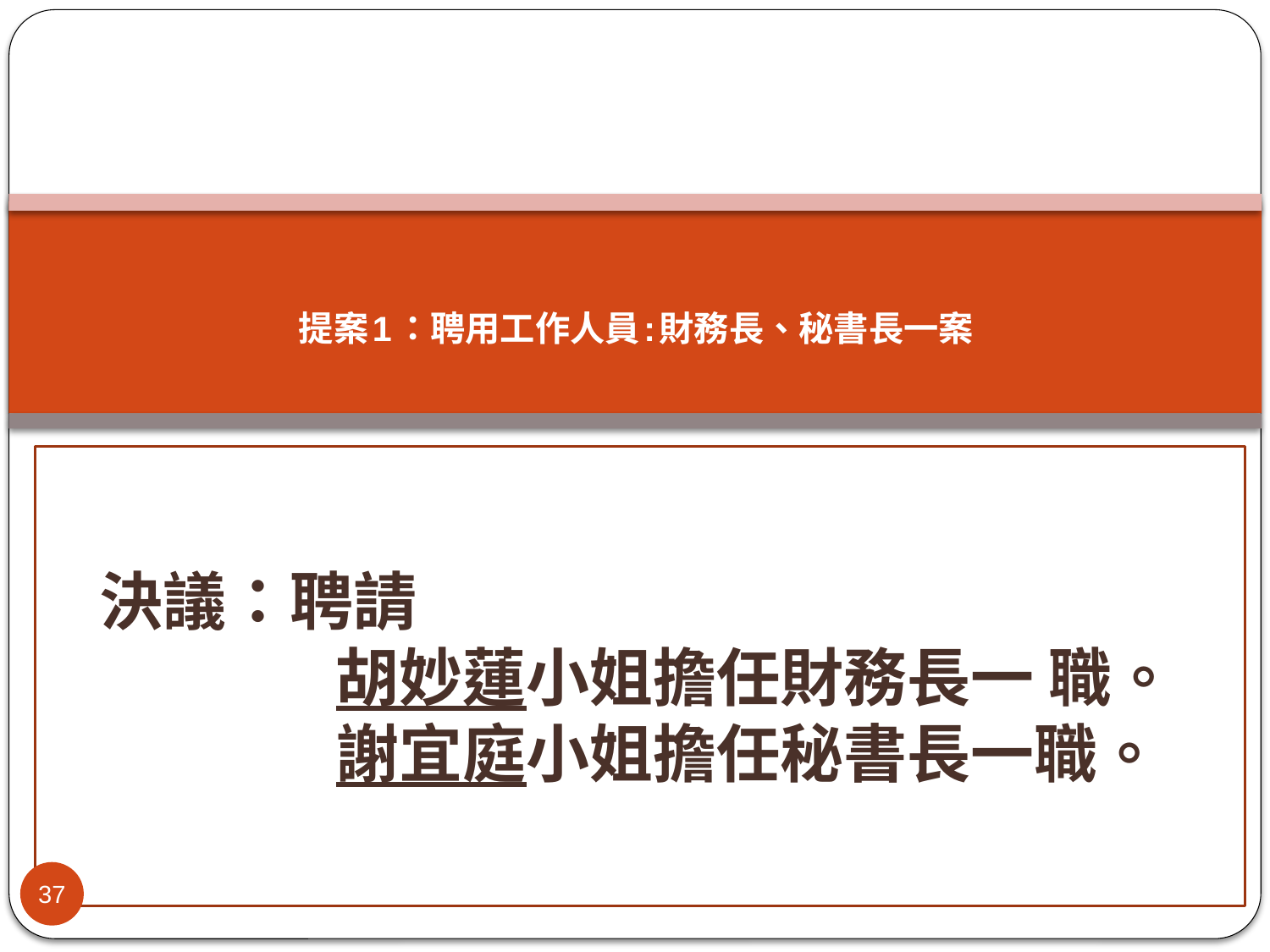

# 提案1：聘用工作人員:財務長、秘書長一案
   決議：聘請
                   胡妙蓮小姐擔任財務長一 職。
                   謝宜庭小姐擔任秘書長一職。
37